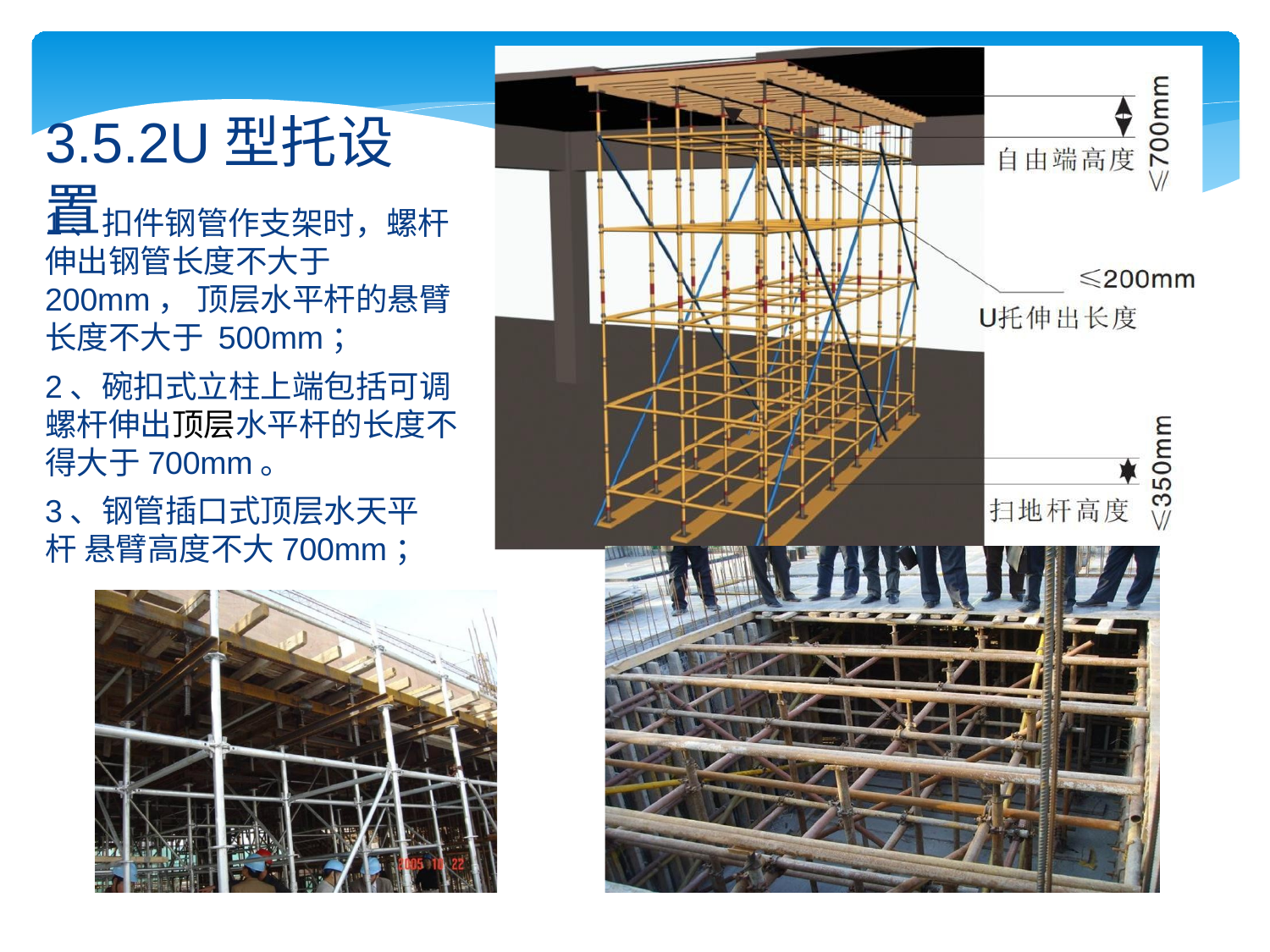

# 3.5.2U型托设置

1、扣件钢管作支架时，螺杆 伸出钢管长度不大于200mm， 顶层水平杆的悬臂长度不大于 500mm；
2、碗扣式立柱上端包括可调 螺杆伸出顶层水平杆的长度不 得大于700mm。
3、钢管插口式顶层水天平杆 悬臂高度不大700mm；